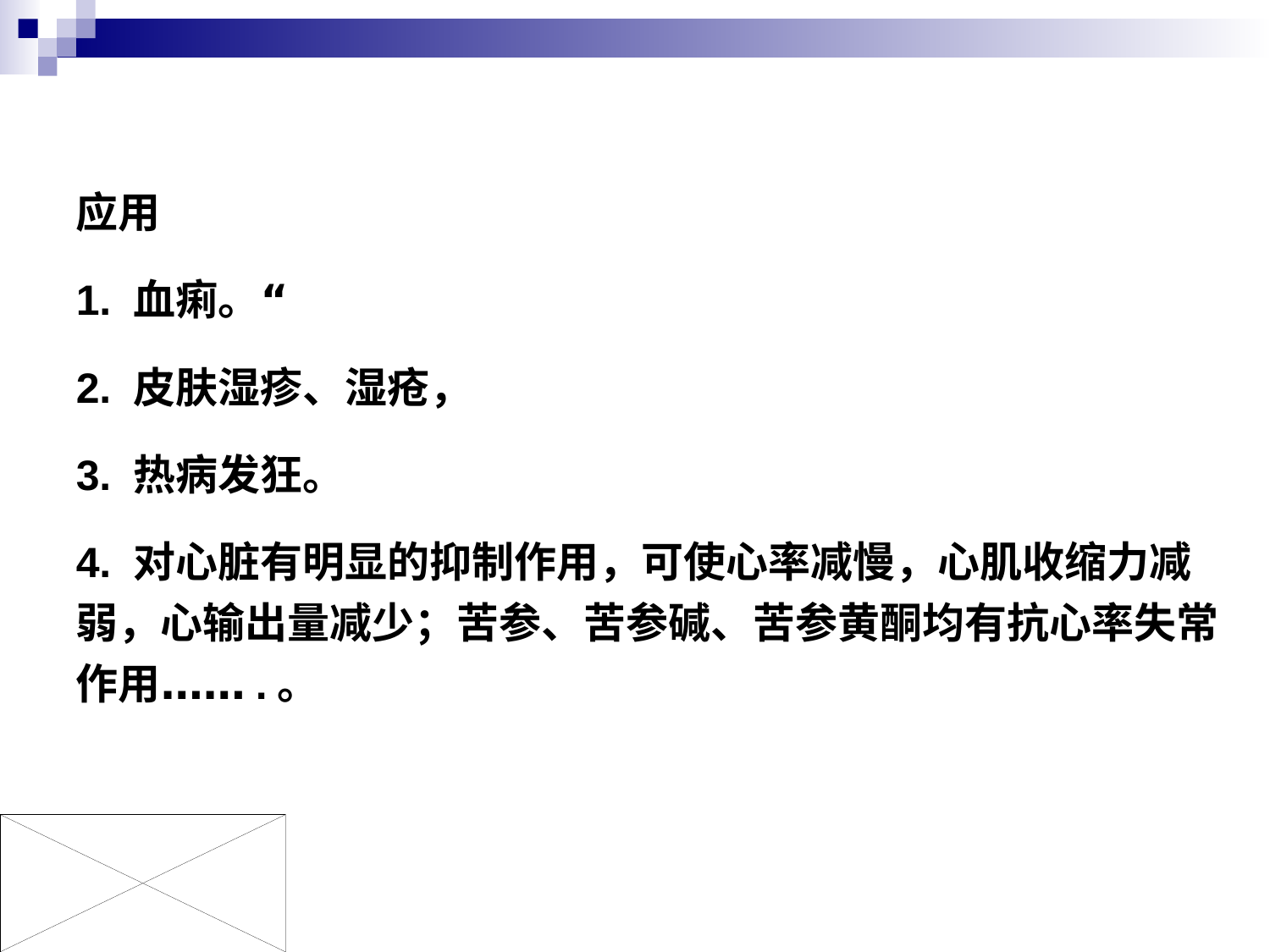

应用
1. 血痢。“
2. 皮肤湿疹、湿疮，
3. 热病发狂。
4. 对心脏有明显的抑制作用，可使心率减慢，心肌收缩力减弱，心输出量减少；苦参、苦参碱、苦参黄酮均有抗心率失常作用…….。